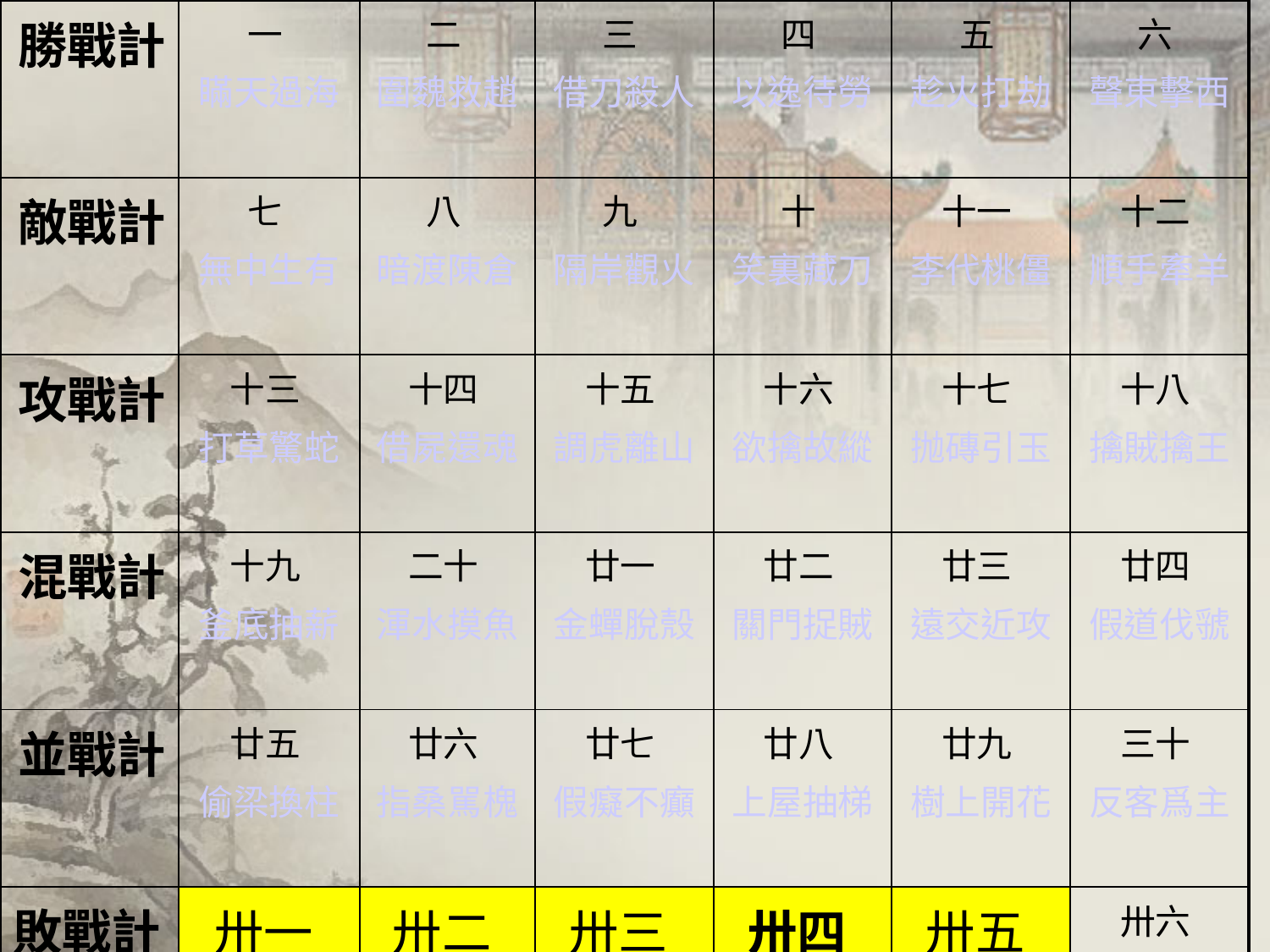

| 勝戰計 | 一 瞞天過海 | 二 圍魏救趙 | 三 借刀殺人 | 四 以逸待勞 | 五 趁火打劫 | 六 聲東擊西 |
| --- | --- | --- | --- | --- | --- | --- |
| 敵戰計 | 七 無中生有 | 八 暗渡陳倉 | 九 隔岸觀火 | 十 笑裏藏刀 | 十一 李代桃僵 | 十二 順手牽羊 |
| 攻戰計 | 十三 打草驚蛇 | 十四 借屍還魂 | 十五 調虎離山 | 十六 欲擒故縱 | 十七 抛磚引玉 | 十八 擒賊擒王 |
| 混戰計 | 十九 釜底抽薪 | 二十 渾水摸魚 | 廿一 金蟬脫殼 | 廿二 關門捉賊 | 廿三 遠交近攻 | 廿四 假道伐虢 |
| 並戰計 | 廿五 偷梁換柱 | 廿六 指桑駡槐 | 廿七 假癡不癲 | 廿八 上屋抽梯 | 廿九 樹上開花 | 三十 反客爲主 |
| 敗戰計 | 卅一 美人計 | 卅二 空城計 | 卅三 反間計 | 卅四 苦肉計 | 卅五 連環計 | 卅六 走爲上計 |